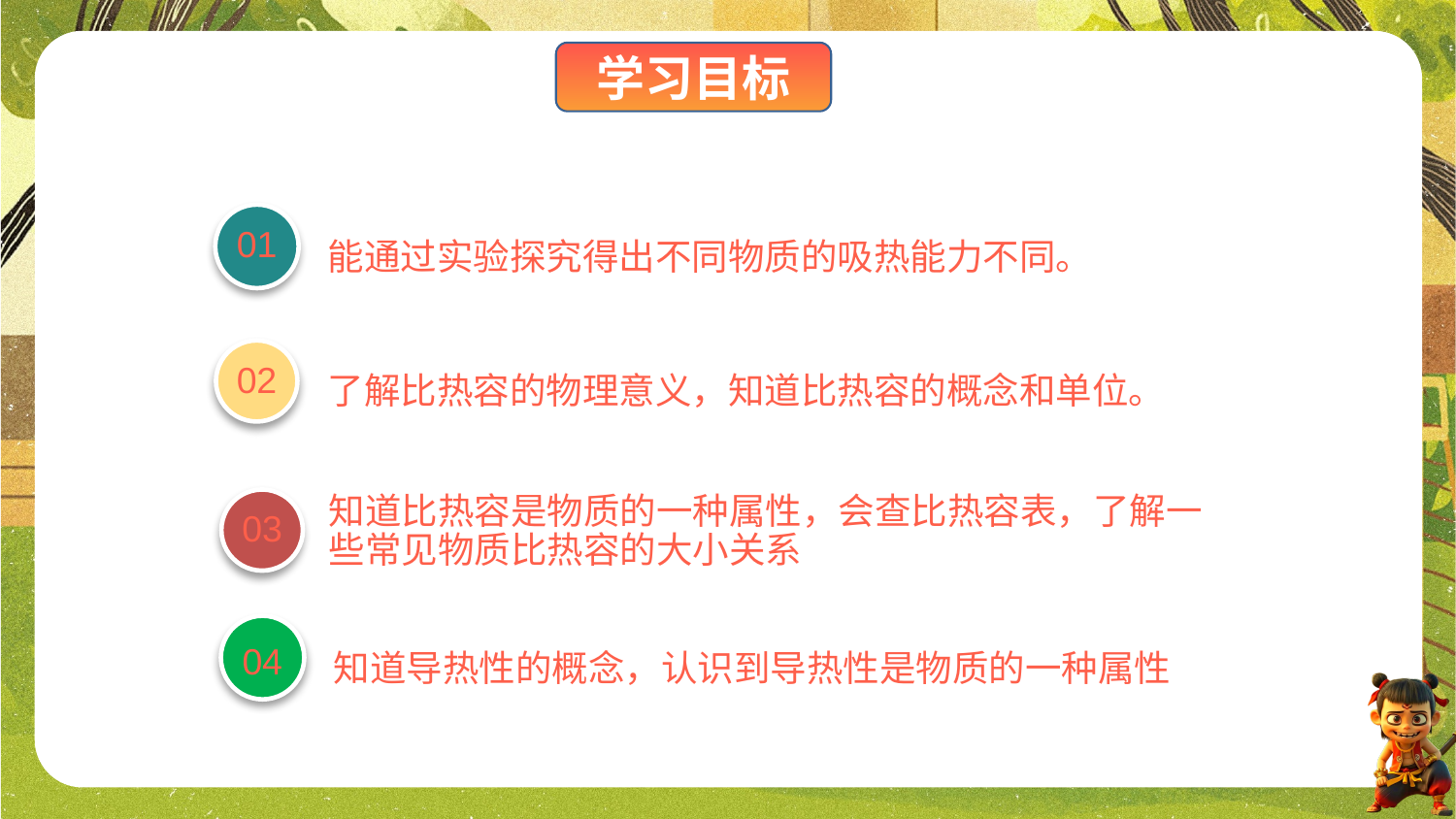

01
能通过实验探究得出不同物质的吸热能力不同。
了解比热容的物理意义，知道比热容的概念和单位。

02
知道比热容是物质的一种属性，会查比热容表，了解一些常见物质比热容的大小关系

03

04
知道导热性的概念，认识到导热性是物质的一种属性